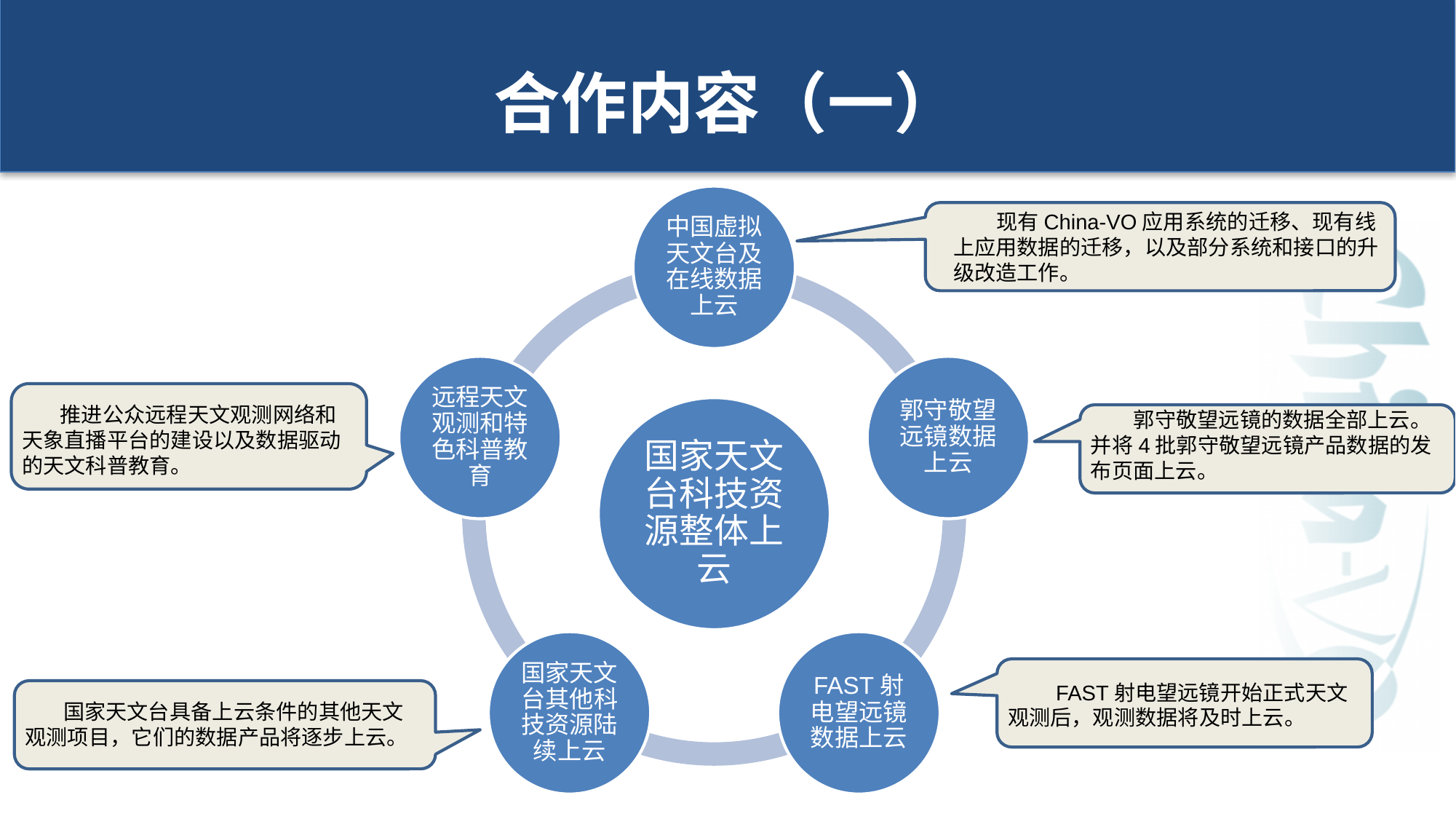

# 合作内容（一）
国家天文台科技资源整体上云
中国虚拟天文台及在线数据上云
郭守敬望远镜数据上云
FAST射电望远镜数据上云
国家天文台其他科技资源陆续上云
远程天文观测和特色科普教育

        现有China-VO应用系统的迁移、现有线上应用数据的迁移，以及部分系统和接口的升级改造工作。

       推进公众远程天文观测网络和天象直播平台的建设以及数据驱动的天文科普教育。
        郭守敬望远镜的数据全部上云。并将4批郭守敬望远镜产品数据的发布页面上云。

        FAST射电望远镜开始正式天文观测后，观测数据将及时上云。

       国家天文台具备上云条件的其他天文观测项目，它们的数据产品将逐步上云。